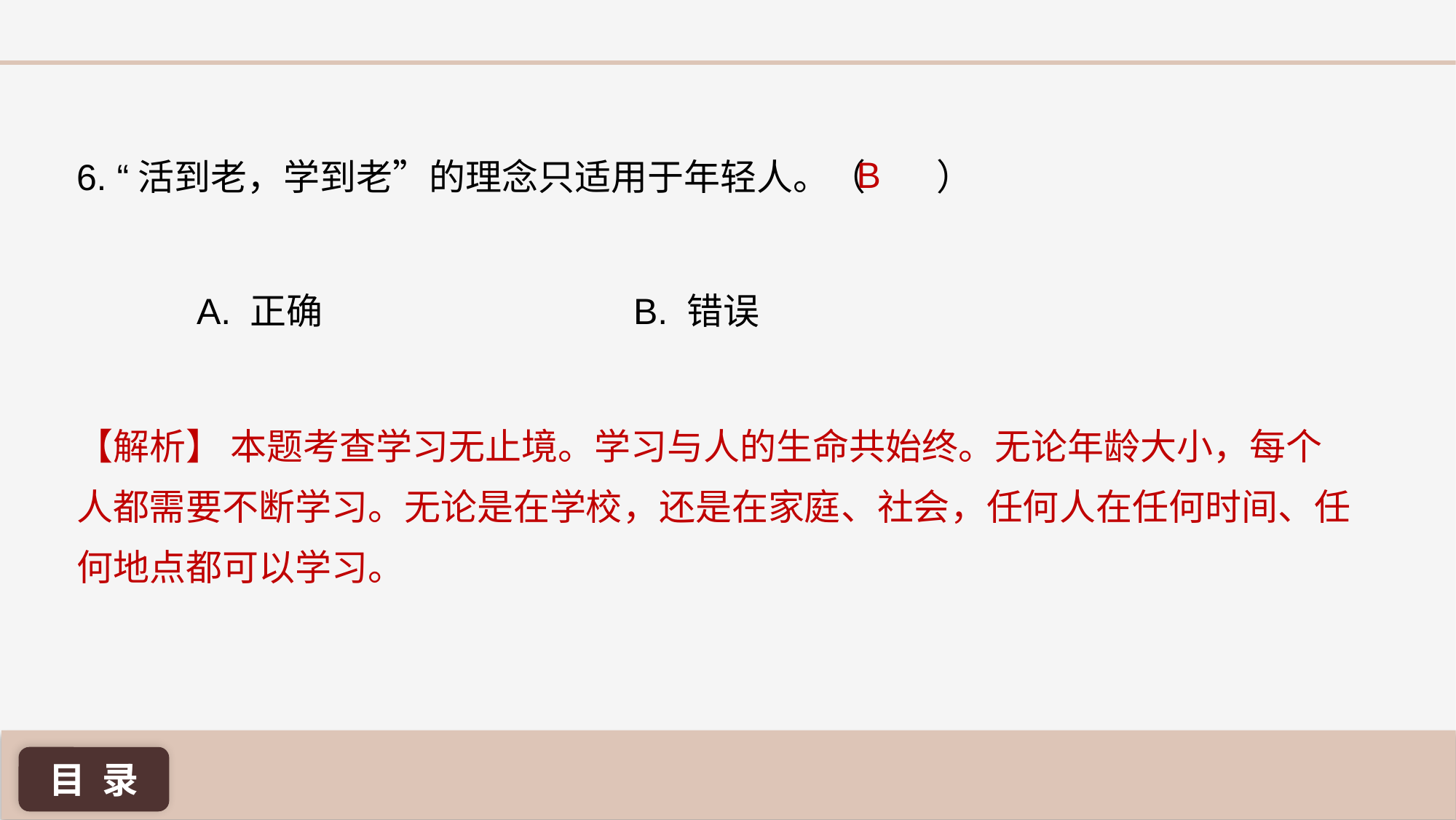

B
6. “活到老，学到老”的理念只适用于年轻人。（ 	     ）
A. 正确 			B. 错误
【解析】 本题考查学习无止境。学习与人的生命共始终。无论年龄大小，每个人都需要不断学习。无论是在学校，还是在家庭、社会，任何人在任何时间、任何地点都可以学习。